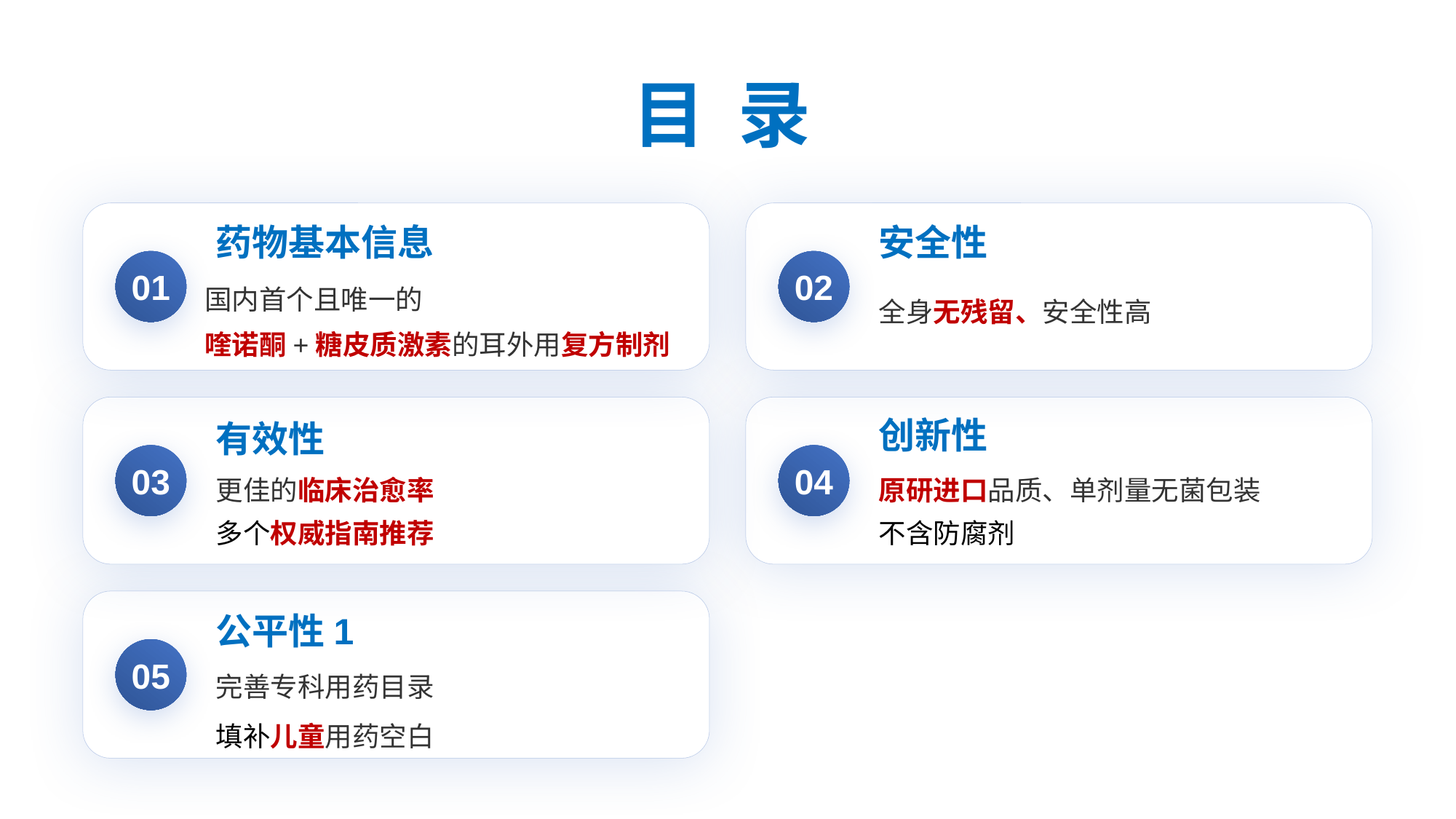

目  录

药物基本信息
安全性
01
02
国内首个且唯一的
喹诺酮+糖皮质激素的耳外用复方制剂
全身无残留、安全性高

创新性
有效性
03
04
原研进口品质、单剂量无菌包装
不含防腐剂
更佳的临床治愈率
多个权威指南推荐

公平性1
05
完善专科用药目录
填补儿童用药空白